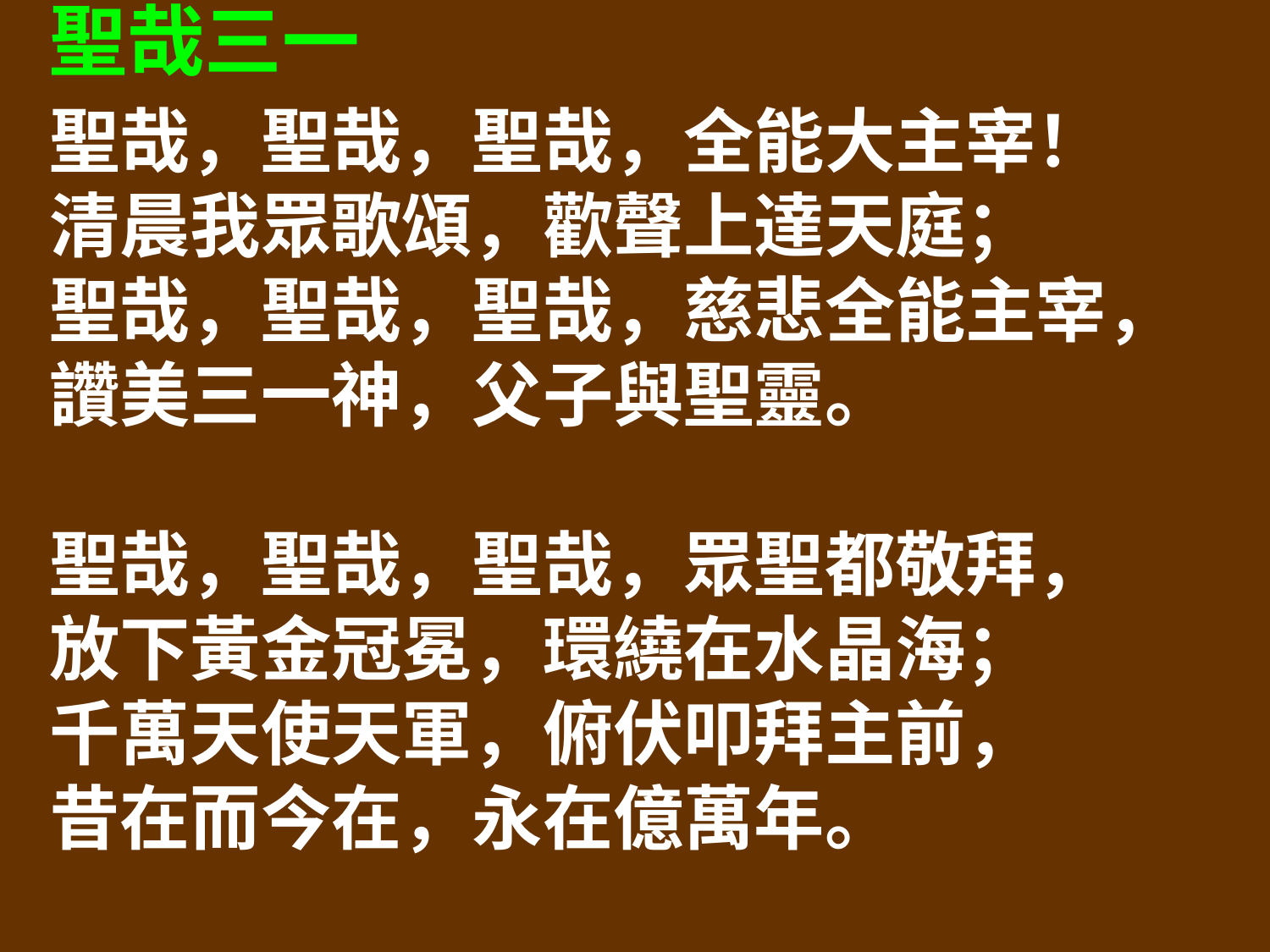

聖哉三一
聖哉，聖哉，聖哉，全能大主宰！
清晨我眾歌頌，歡聲上達天庭；
聖哉，聖哉，聖哉，慈悲全能主宰，
讚美三一神，父子與聖靈。

聖哉，聖哉，聖哉，眾聖都敬拜，
放下黃金冠冕，環繞在水晶海；
千萬天使天軍，俯伏叩拜主前，
昔在而今在，永在億萬年。